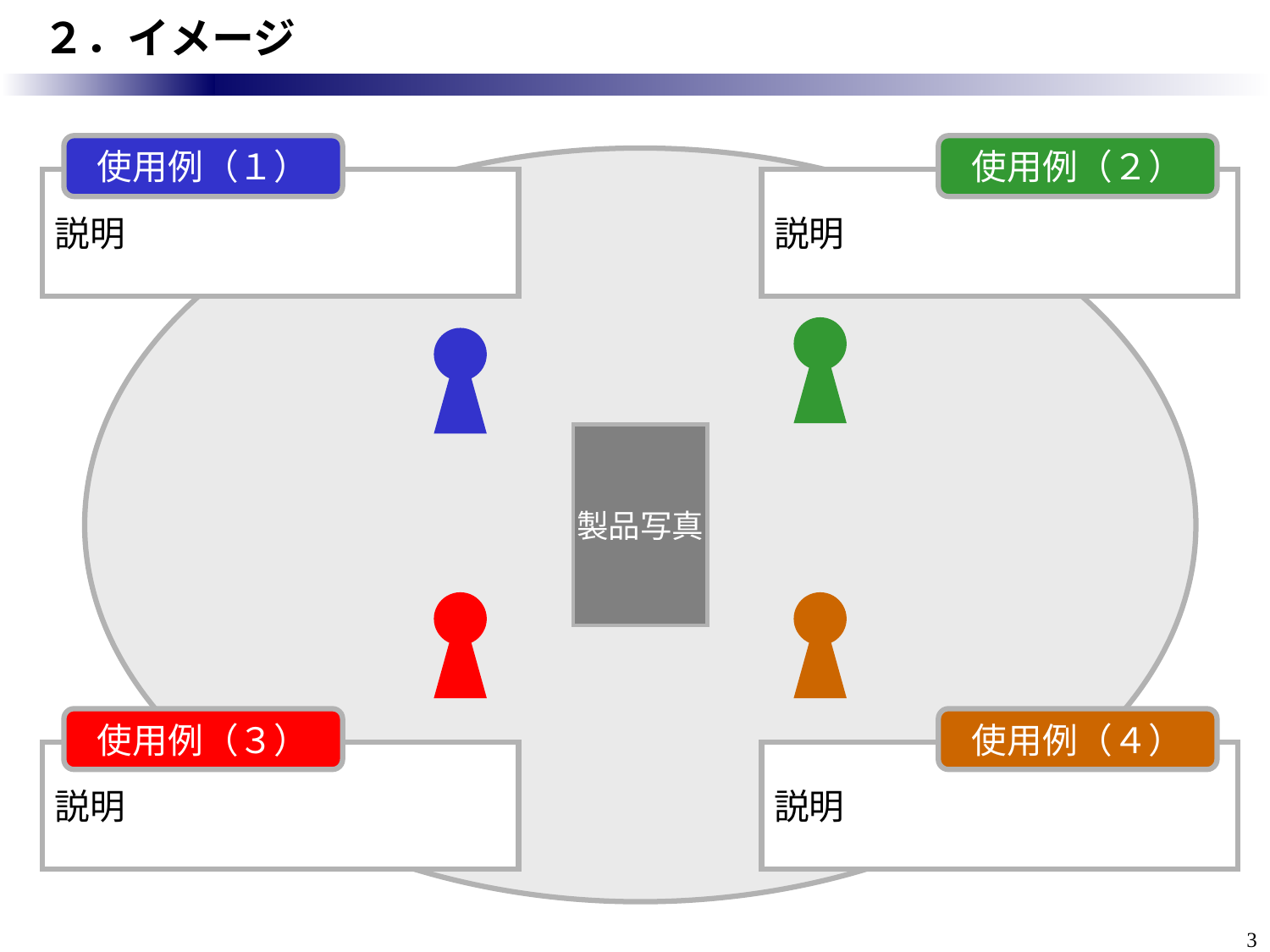

# ２．イメージ
使用例（１）
使用例（２）

説明
説明

製品写真

使用例（３）
使用例（４）
説明
説明
3